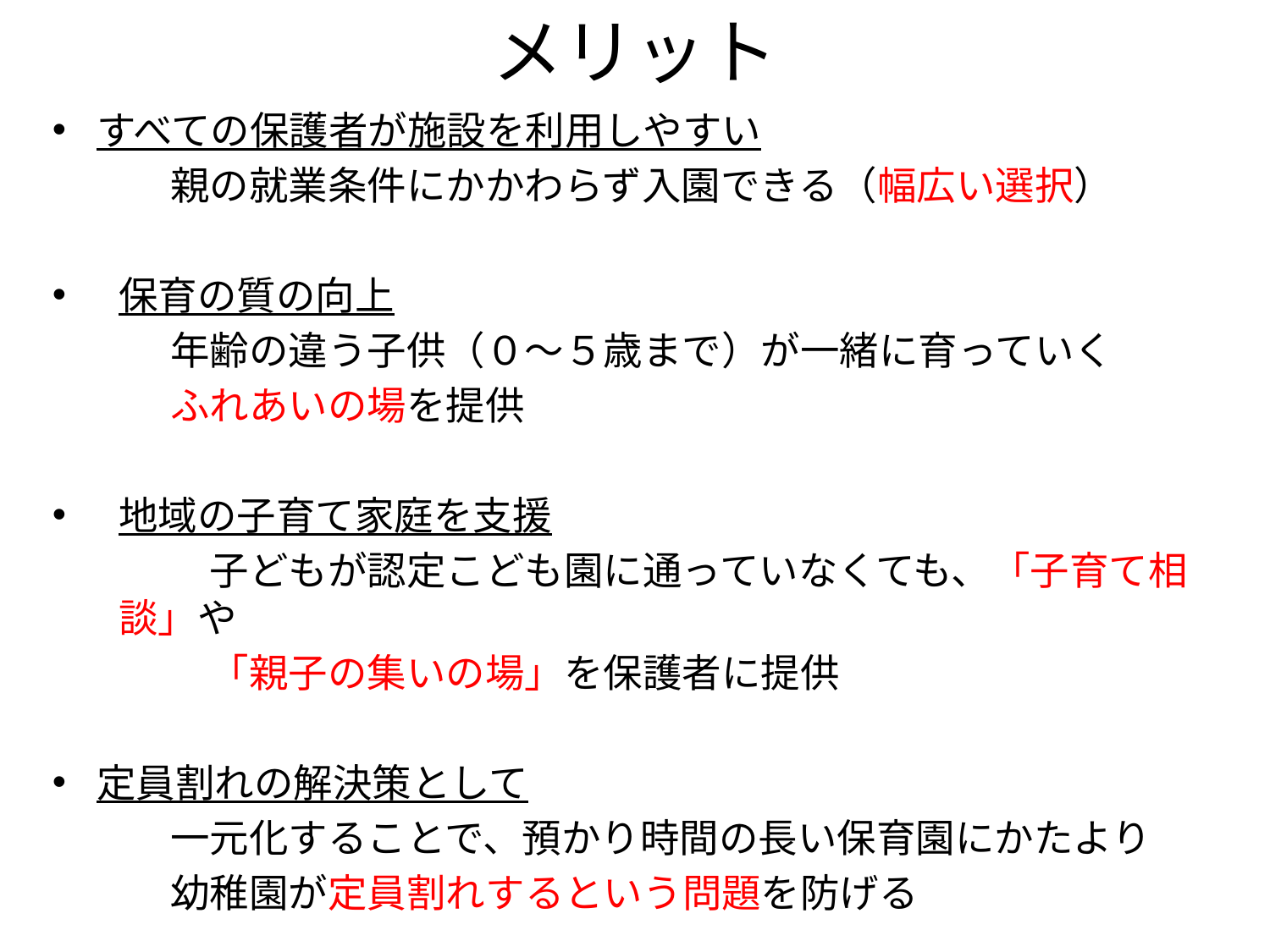

# メリット
すべての保護者が施設を利用しやすい
　　　親の就業条件にかかわらず入園できる（幅広い選択）

保育の質の向上
　　　年齢の違う子供（０～５歳まで）が一緒に育っていく
　　　ふれあいの場を提供

地域の子育て家庭を支援
　　　　子どもが認定こども園に通っていなくても、「子育て相談」や
　　　　「親子の集いの場」を保護者に提供

定員割れの解決策として
　　　一元化することで、預かり時間の長い保育園にかたより
　　　幼稚園が定員割れするという問題を防げる